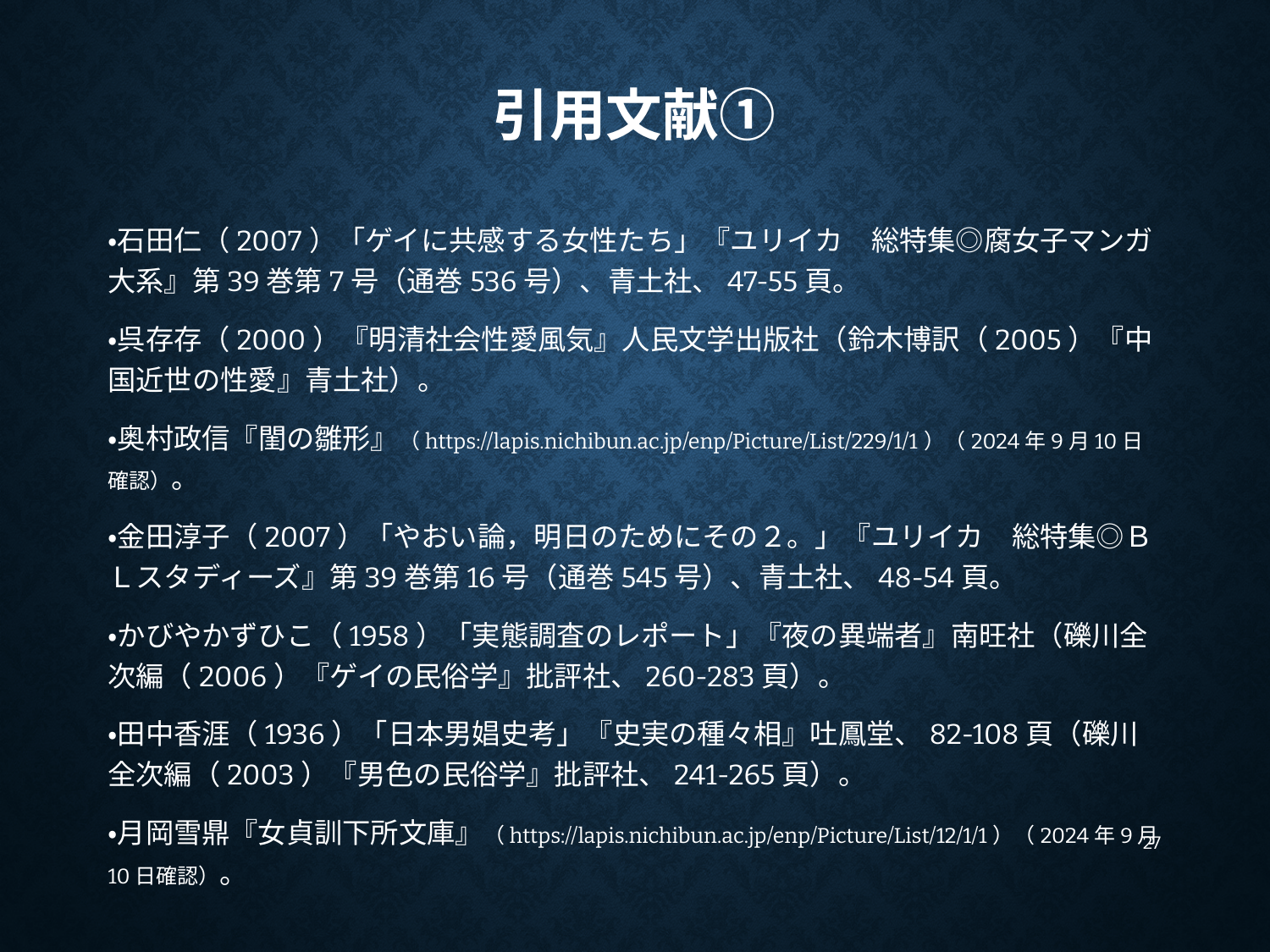

# 引用文献①
・石田仁（2007）「ゲイに共感する女性たち」『ユリイカ　総特集◎腐女子マンガ大系』第39巻第7号（通巻536号）、青土社、47‐55頁。
・呉存存（2000）『明清社会性愛風気』人民文学出版社（鈴木博訳（2005）『中国近世の性愛』青土社）。
・奥村政信『閨の雛形』（https://lapis.nichibun.ac.jp/enp/Picture/List/229/1/1）（2024年9月10日確認）。
・金田淳子（2007）「やおい論，明日のためにその２。」『ユリイカ　総特集◎ＢＬスタディーズ』第39巻第16号（通巻545号）、青土社、48‐54頁。
・かびやかずひこ（1958）「実態調査のレポート」『夜の異端者』南旺社（礫川全次編（2006）『ゲイの民俗学』批評社、260‐283頁）。
・田中香涯（1936）「日本男娼史考」『史実の種々相』吐鳳堂、82‐108頁（礫川全次編（2003）『男色の民俗学』批評社、241‐265頁）。
・月岡雪鼎『女貞訓下所文庫』（https://lapis.nichibun.ac.jp/enp/Picture/List/12/1/1）（2024年9月10日確認）。
27